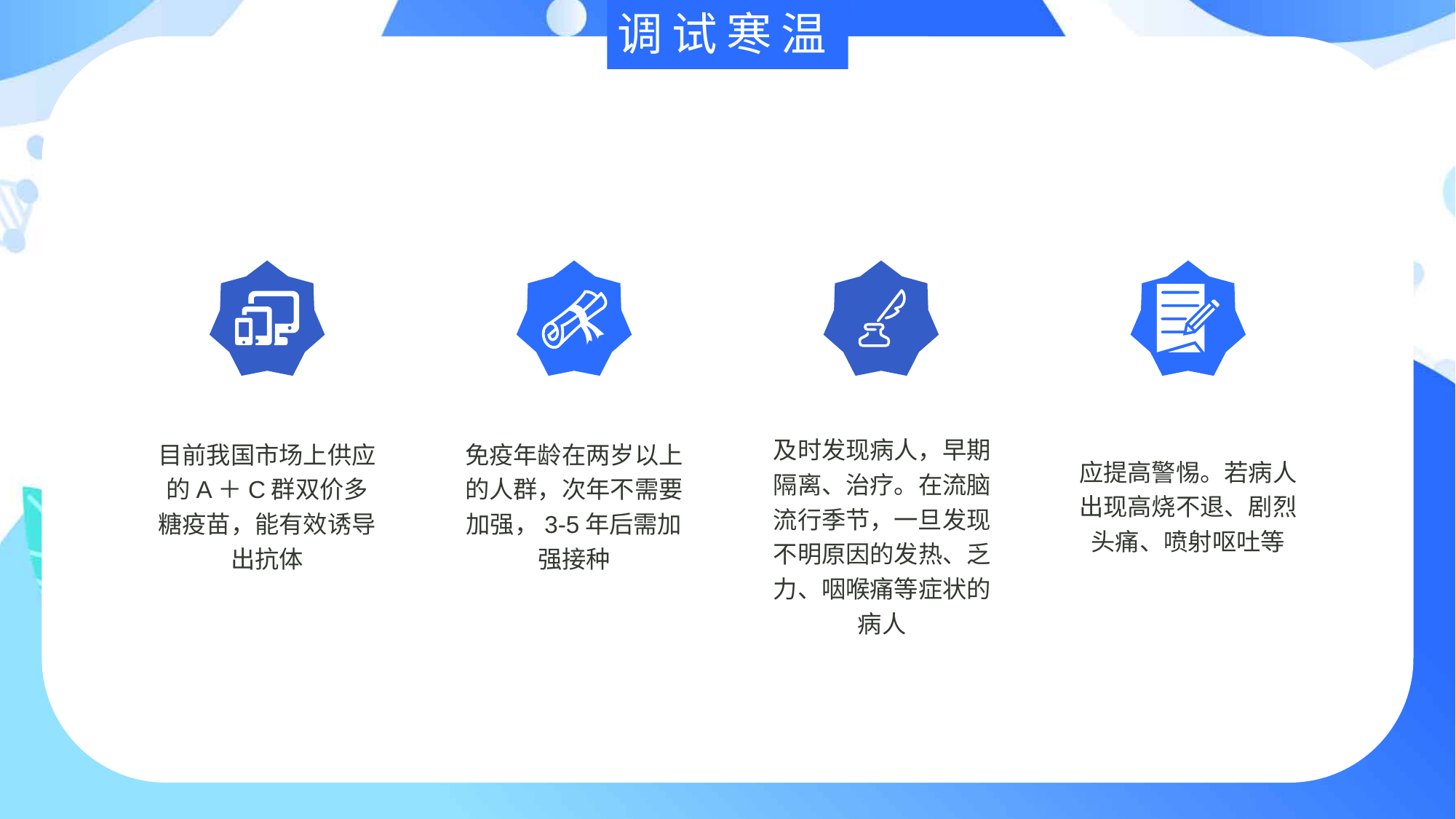

调试寒温

免疫年龄在两岁以上的人群，次年不需要加强，3-5年后需加强接种
应提高警惕。若病人出现高烧不退、剧烈头痛、喷射呕吐等
目前我国市场上供应的A＋C群双价多糖疫苗，能有效诱导出抗体
及时发现病人，早期隔离、治疗。在流脑流行季节，一旦发现不明原因的发热、乏力、咽喉痛等症状的病人